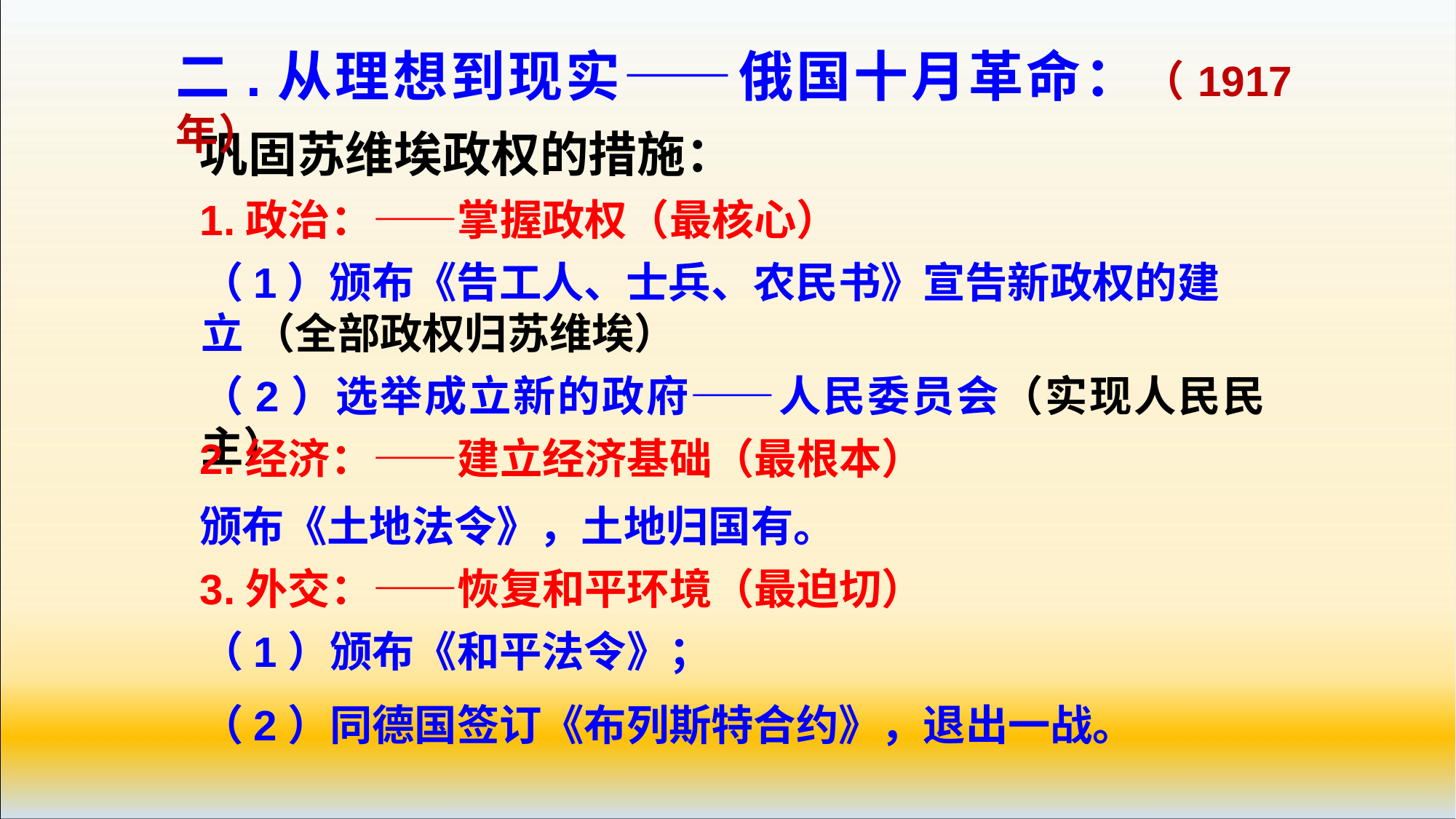

二.从理想到现实——俄国十月革命：（1917年）
巩固苏维埃政权的措施：
1.政治：——掌握政权（最核心）
（1）颁布《告工人、士兵、农民书》宣告新政权的建立 （全部政权归苏维埃）
（2）选举成立新的政府——人民委员会（实现人民民主）
2.经济：——建立经济基础（最根本）
颁布《土地法令》，土地归国有。
3.外交：——恢复和平环境（最迫切）
（1）颁布《和平法令》；
（2）同德国签订《布列斯特合约》，退出一战。